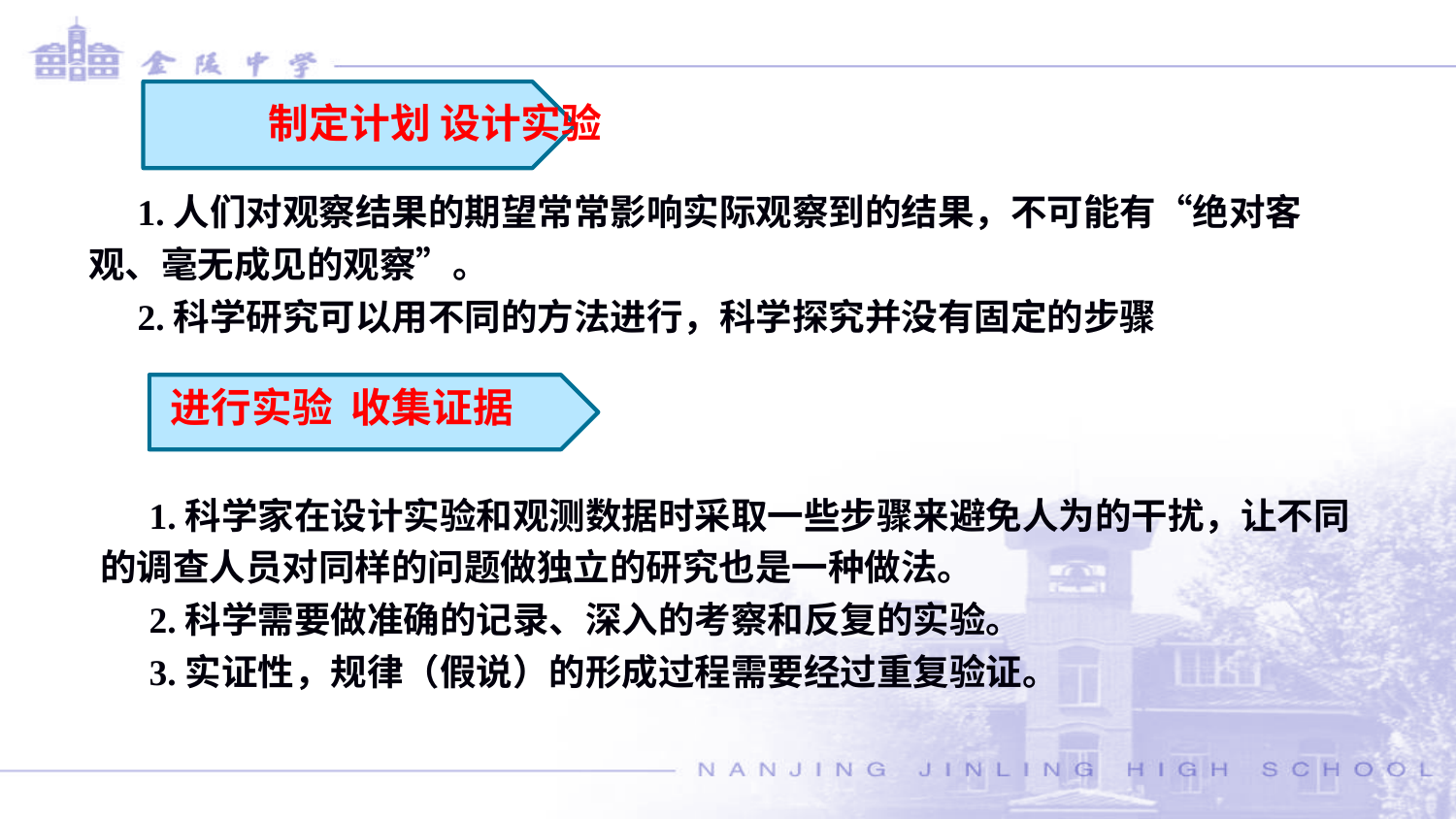

制定计划 设计实验
1.人们对观察结果的期望常常影响实际观察到的结果，不可能有“绝对客观、毫无成见的观察”。
2.科学研究可以用不同的方法进行，科学探究并没有固定的步骤

进行实验  收集证据

1.科学家在设计实验和观测数据时采取一些步骤来避免人为的干扰，让不同的调查人员对同样的问题做独立的研究也是一种做法。
2.科学需要做准确的记录、深入的考察和反复的实验。
3.实证性，规律（假说）的形成过程需要经过重复验证。